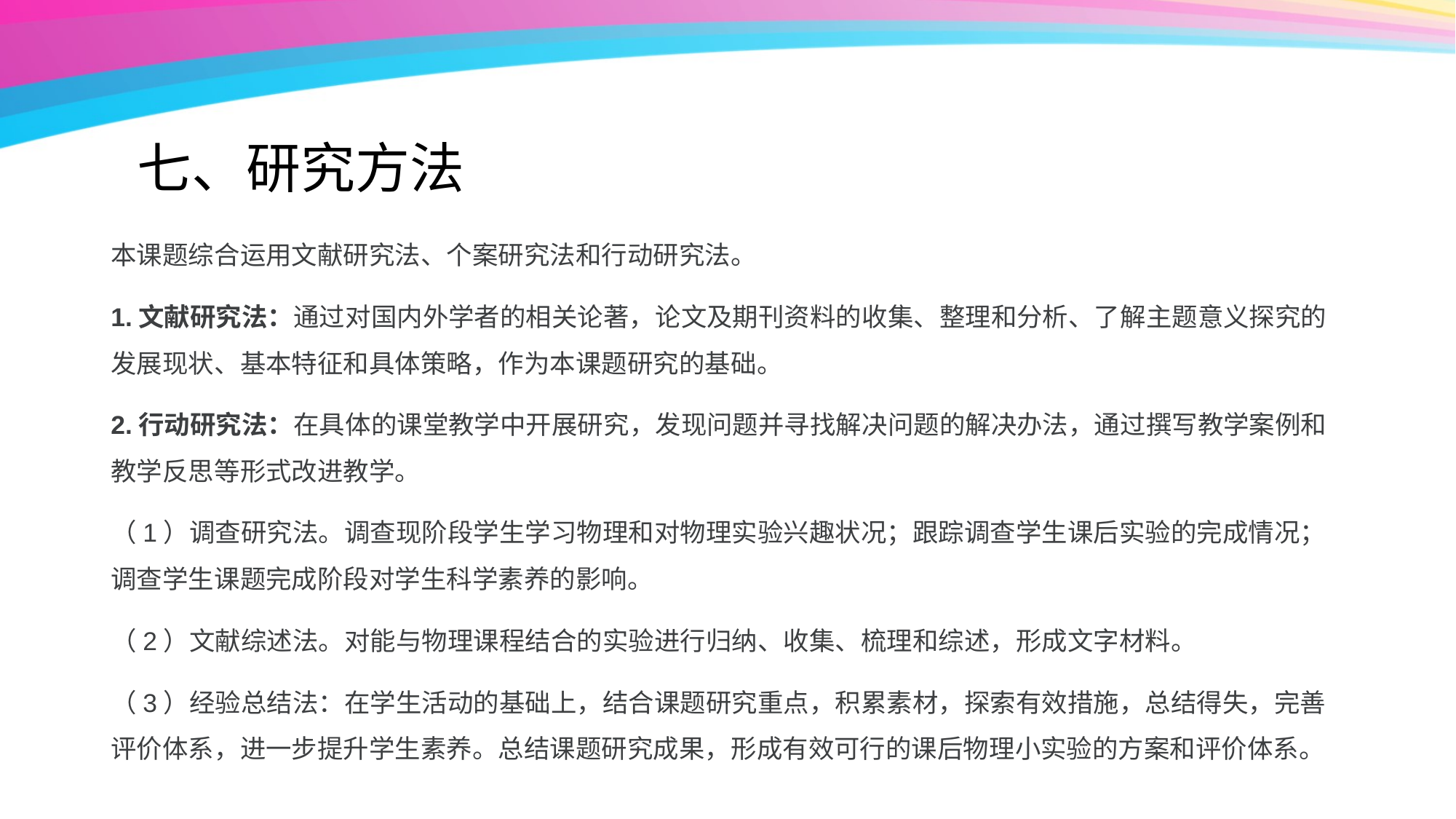

# 七、研究方法
本课题综合运用文献研究法、个案研究法和行动研究法。
1.文献研究法：通过对国内外学者的相关论著，论文及期刊资料的收集、整理和分析、了解主题意义探究的发展现状、基本特征和具体策略，作为本课题研究的基础。
2.行动研究法：在具体的课堂教学中开展研究，发现问题并寻找解决问题的解决办法，通过撰写教学案例和教学反思等形式改进教学。
（1）调查研究法。调查现阶段学生学习物理和对物理实验兴趣状况；跟踪调查学生课后实验的完成情况；调查学生课题完成阶段对学生科学素养的影响。
（2）文献综述法。对能与物理课程结合的实验进行归纳、收集、梳理和综述，形成文字材料。
（3）经验总结法：在学生活动的基础上，结合课题研究重点，积累素材，探索有效措施，总结得失，完善评价体系，进一步提升学生素养。总结课题研究成果，形成有效可行的课后物理小实验的方案和评价体系。